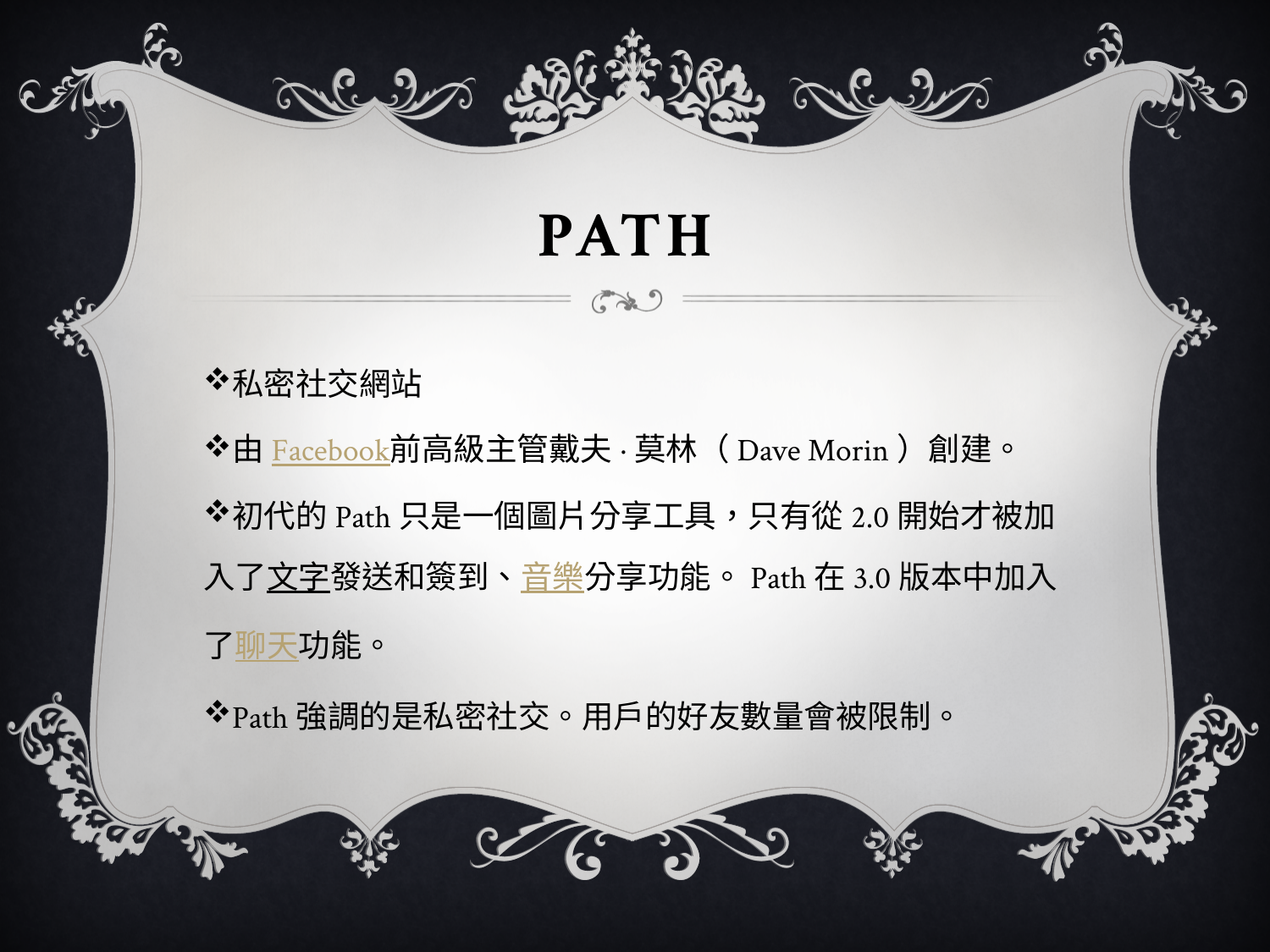

# Path
私密社交網站
由Facebook前高級主管戴夫·莫林（Dave Morin）創建。
初代的Path只是一個圖片分享工具，只有從2.0開始才被加入了文字發送和簽到、音樂分享功能。Path在3.0版本中加入了聊天功能。
Path強調的是私密社交。用戶的好友數量會被限制。